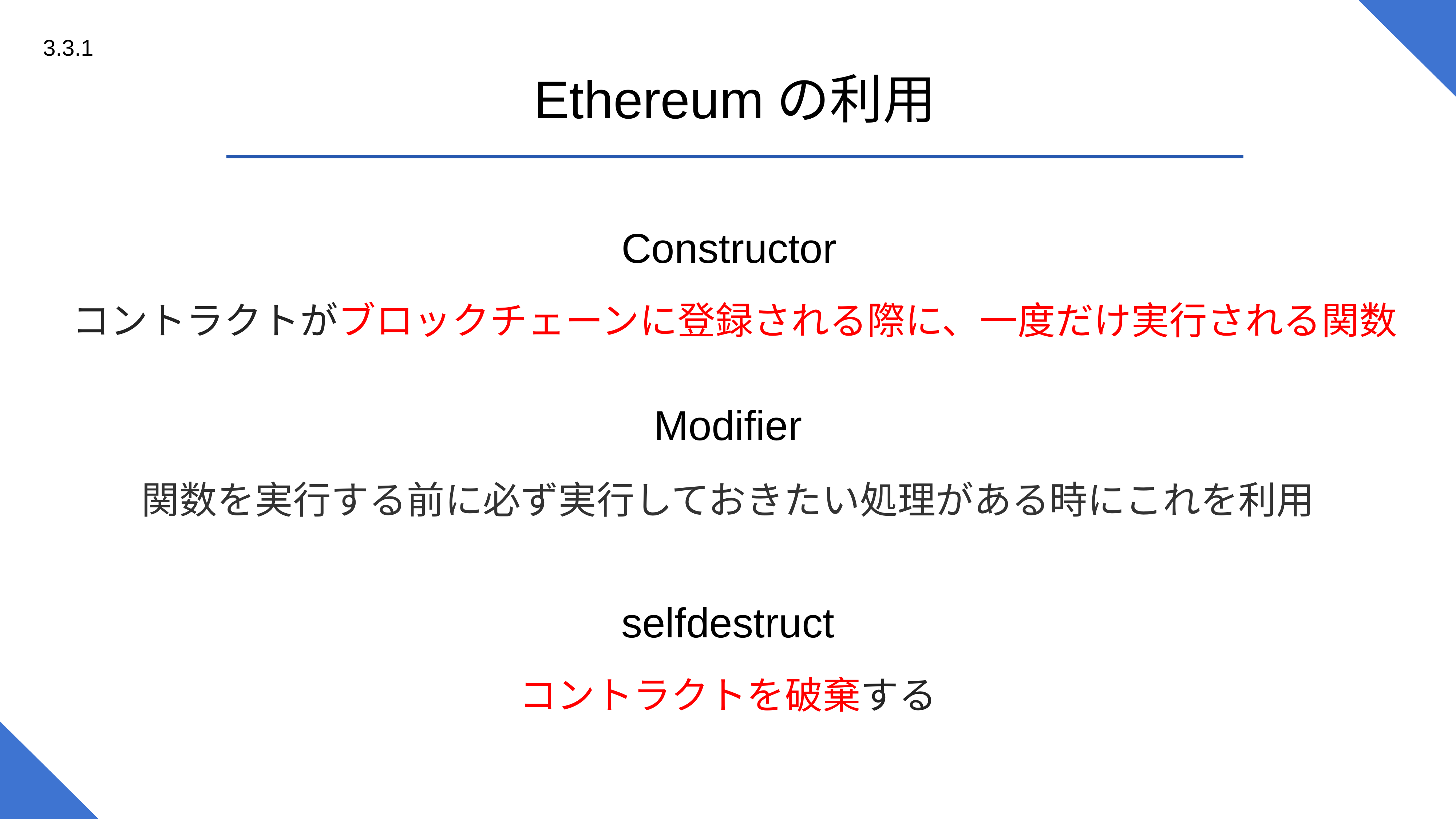

3.3.1
Ethereumの利用
Constructor
コントラクトがブロックチェーンに登録される際に、一度だけ実行される関数
Modifier
関数を実行する前に必ず実行しておきたい処理がある時にこれを利用
selfdestruct
コントラクトを破棄する
58